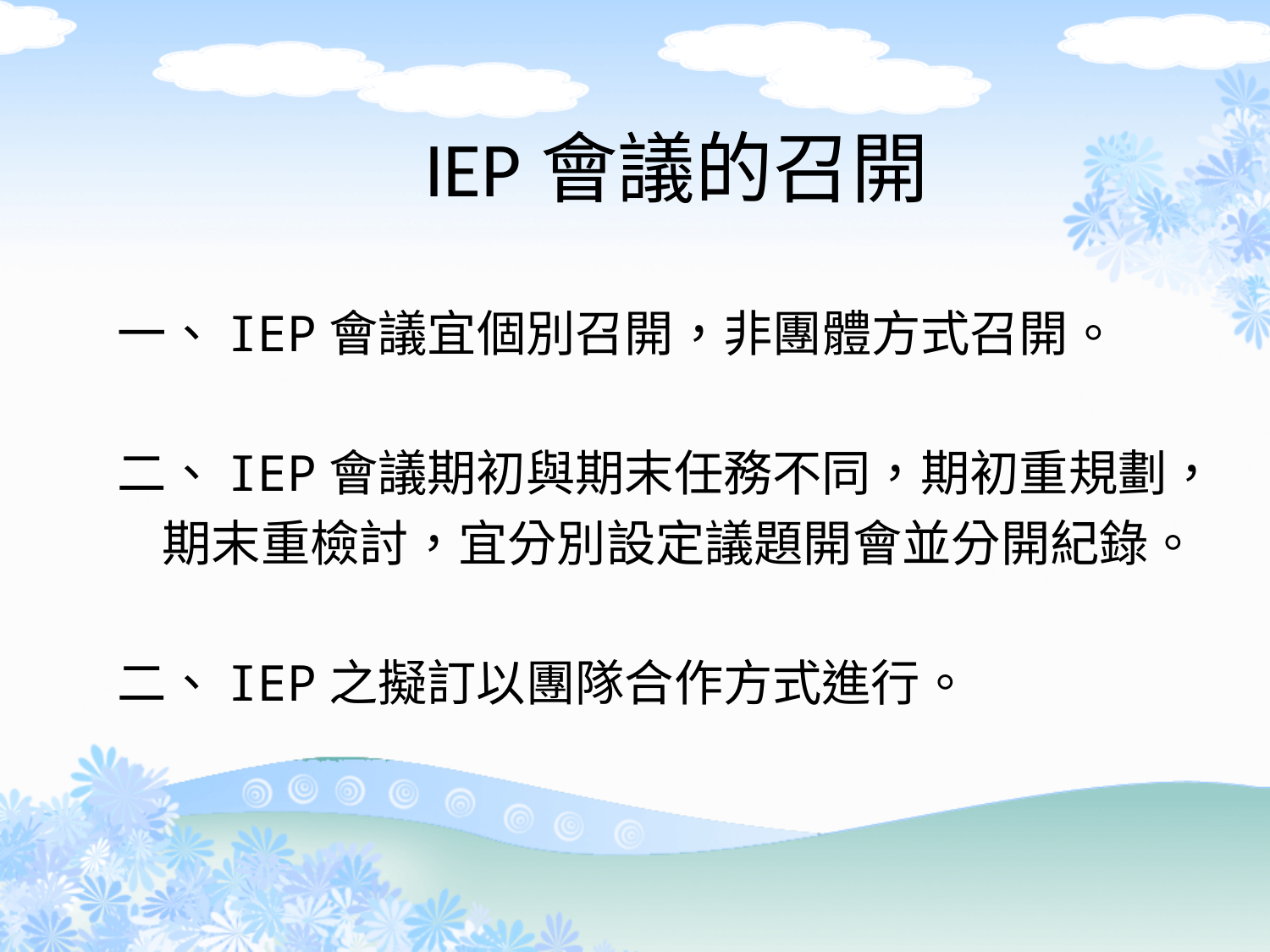

# IEP會議的召開
一、IEP會議宜個別召開，非團體方式召開。

二、IEP會議期初與期末任務不同，期初重規劃，
   期末重檢討，宜分別設定議題開會並分開紀錄。

二、IEP之擬訂以團隊合作方式進行。